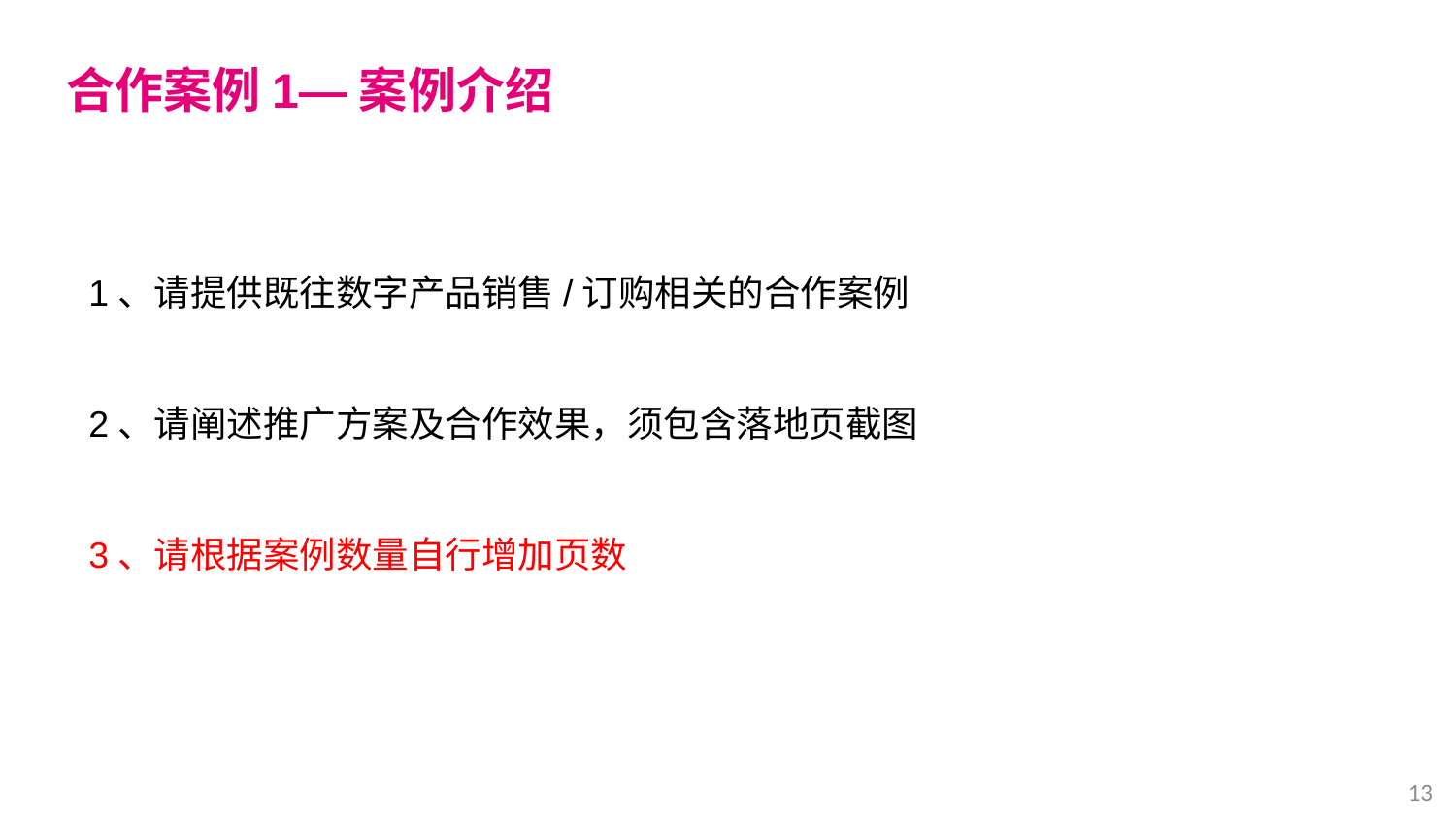

合作案例1—案例介绍
1、请提供既往数字产品销售/订购相关的合作案例

2、请阐述推广方案及合作效果，须包含落地页截图

3、请根据案例数量自行增加页数
13